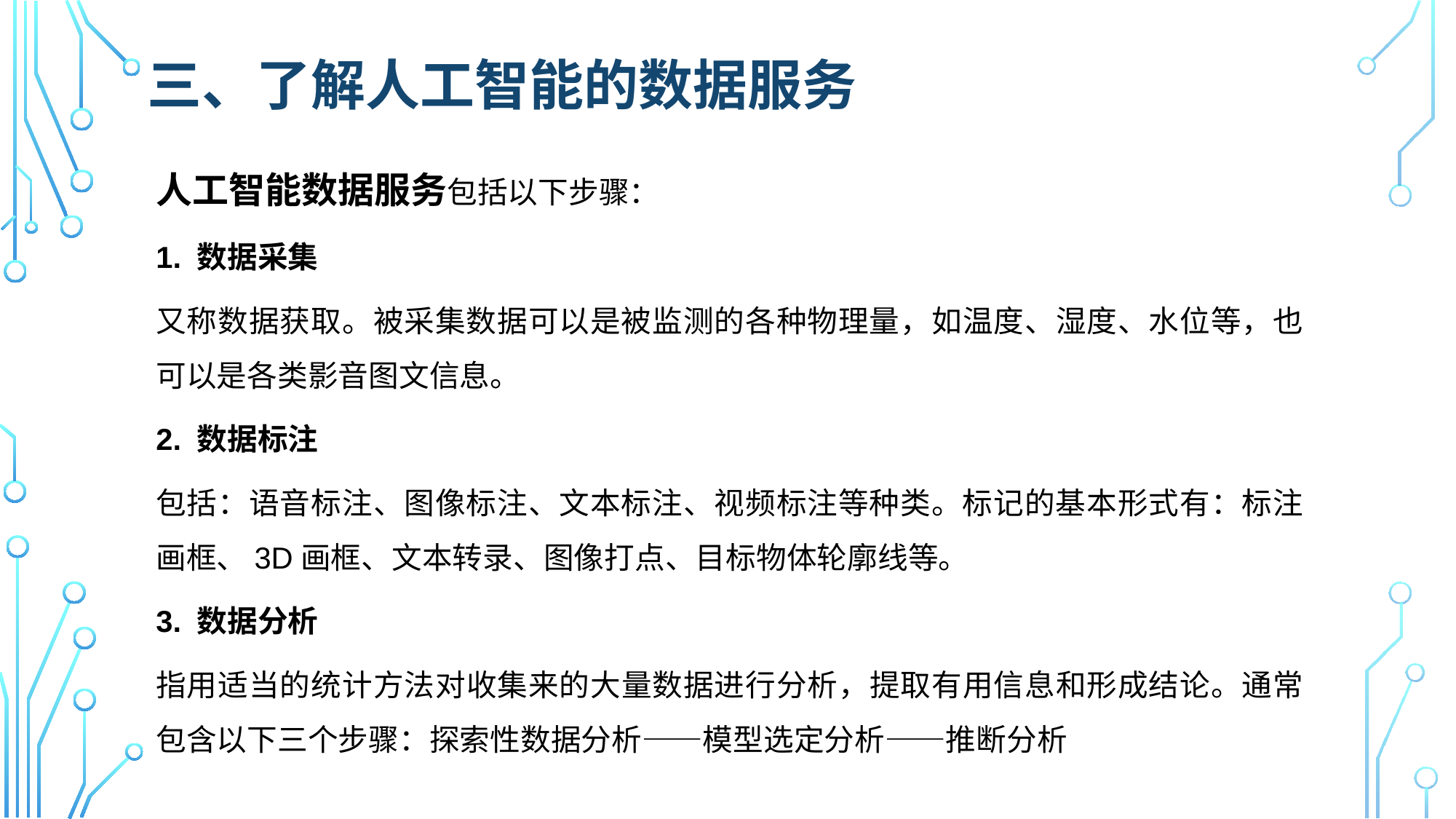

# 三、了解人工智能的数据服务
人工智能数据服务包括以下步骤：
1. 数据采集
又称数据获取。被采集数据可以是被监测的各种物理量，如温度、湿度、水位等，也可以是各类影音图文信息。
2. 数据标注
包括：语音标注、图像标注、文本标注、视频标注等种类。标记的基本形式有：标注画框、3D画框、文本转录、图像打点、目标物体轮廓线等。
3. 数据分析
指用适当的统计方法对收集来的大量数据进行分析，提取有用信息和形成结论。通常包含以下三个步骤：探索性数据分析——模型选定分析——推断分析